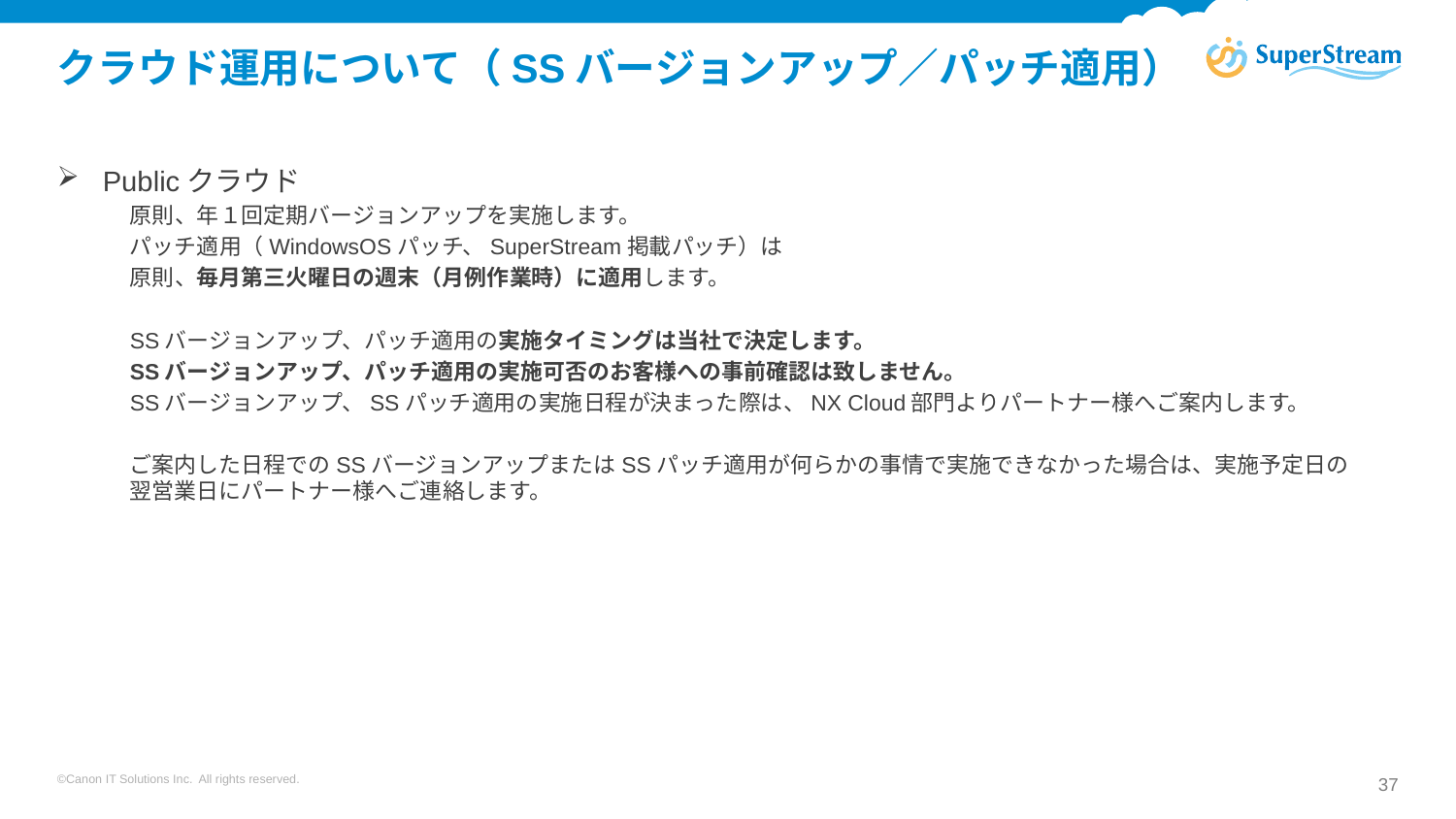

# クラウド運用について（SSバージョンアップ／パッチ適用）
Publicクラウド
原則、年１回定期バージョンアップを実施します。
パッチ適用（WindowsOSパッチ、SuperStream掲載パッチ）は
原則、毎月第三火曜日の週末（月例作業時）に適用します。

SSバージョンアップ、パッチ適用の実施タイミングは当社で決定します。
SSバージョンアップ、パッチ適用の実施可否のお客様への事前確認は致しません。
SSバージョンアップ、SSパッチ適用の実施日程が決まった際は、NX Cloud部門よりパートナー様へご案内します。

ご案内した日程でのSSバージョンアップまたはSSパッチ適用が何らかの事情で実施できなかった場合は、実施予定日の
翌営業日にパートナー様へご連絡します。

©Canon IT Solutions Inc.  All rights reserved.
37